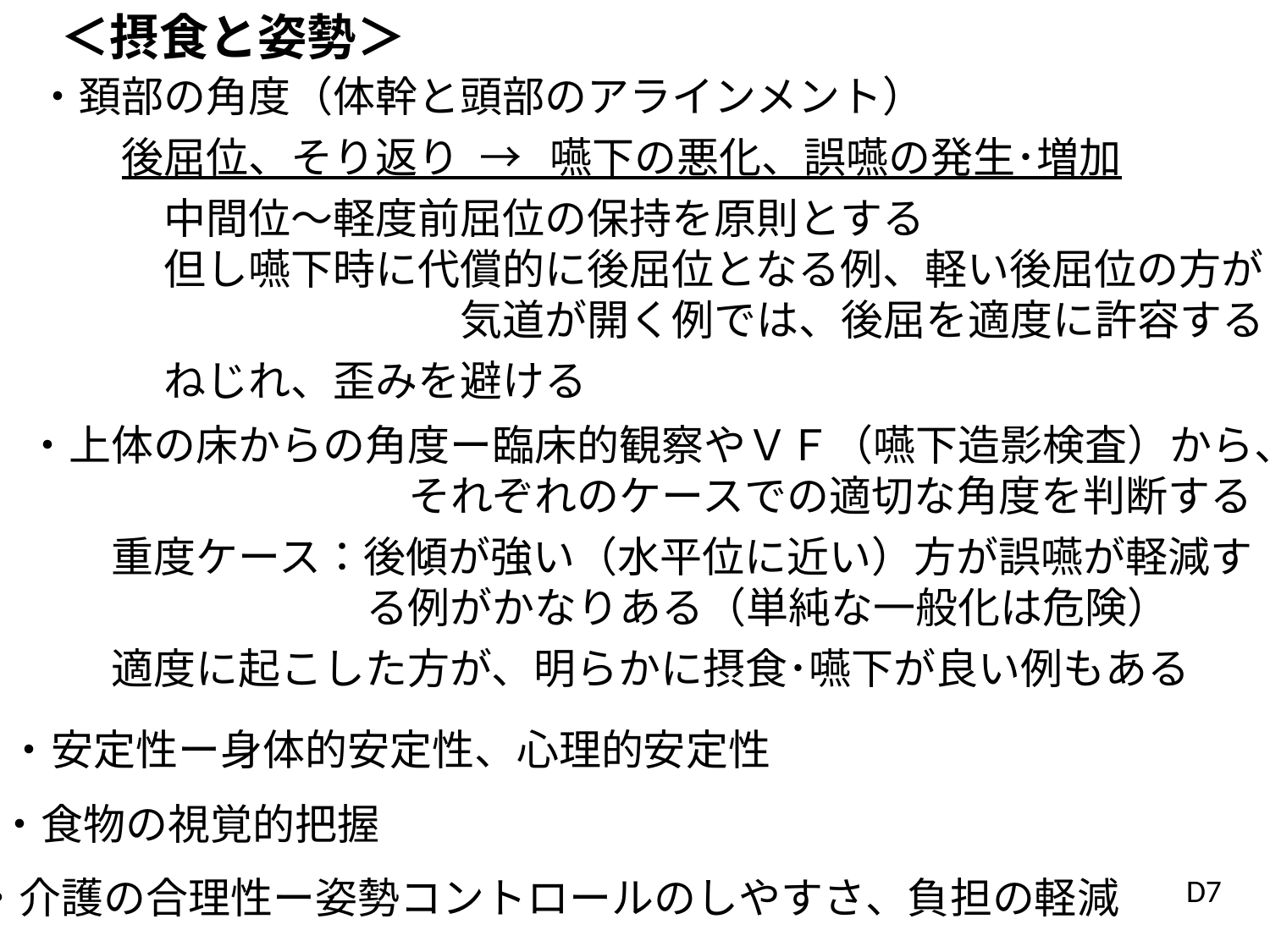

＜摂食と姿勢＞
・頚部の角度（体幹と頭部のアラインメント）
　　後屈位、そり返り  →   嚥下の悪化、誤嚥の発生･増加
　　　中間位〜軽度前屈位の保持を原則とする
　　　但し嚥下時に代償的に後屈位となる例、軽い後屈位の方が
　　　　　　　　　　気道が開く例では、後屈を適度に許容する
　　　ねじれ、歪みを避ける
・上体の床からの角度ー臨床的観察やＶＦ（嚥下造影検査）から、
　　　　　　　　　それぞれのケースでの適切な角度を判断する

　　重度ケース：後傾が強い（水平位に近い）方が誤嚥が軽減す
　　　　　　　　る例がかなりある（単純な一般化は危険）

　　適度に起こした方が、明らかに摂食･嚥下が良い例もある
・安定性ー身体的安定性、心理的安定性
・食物の視覚的把握
D7
・介護の合理性ー姿勢コントロールのしやすさ、負担の軽減